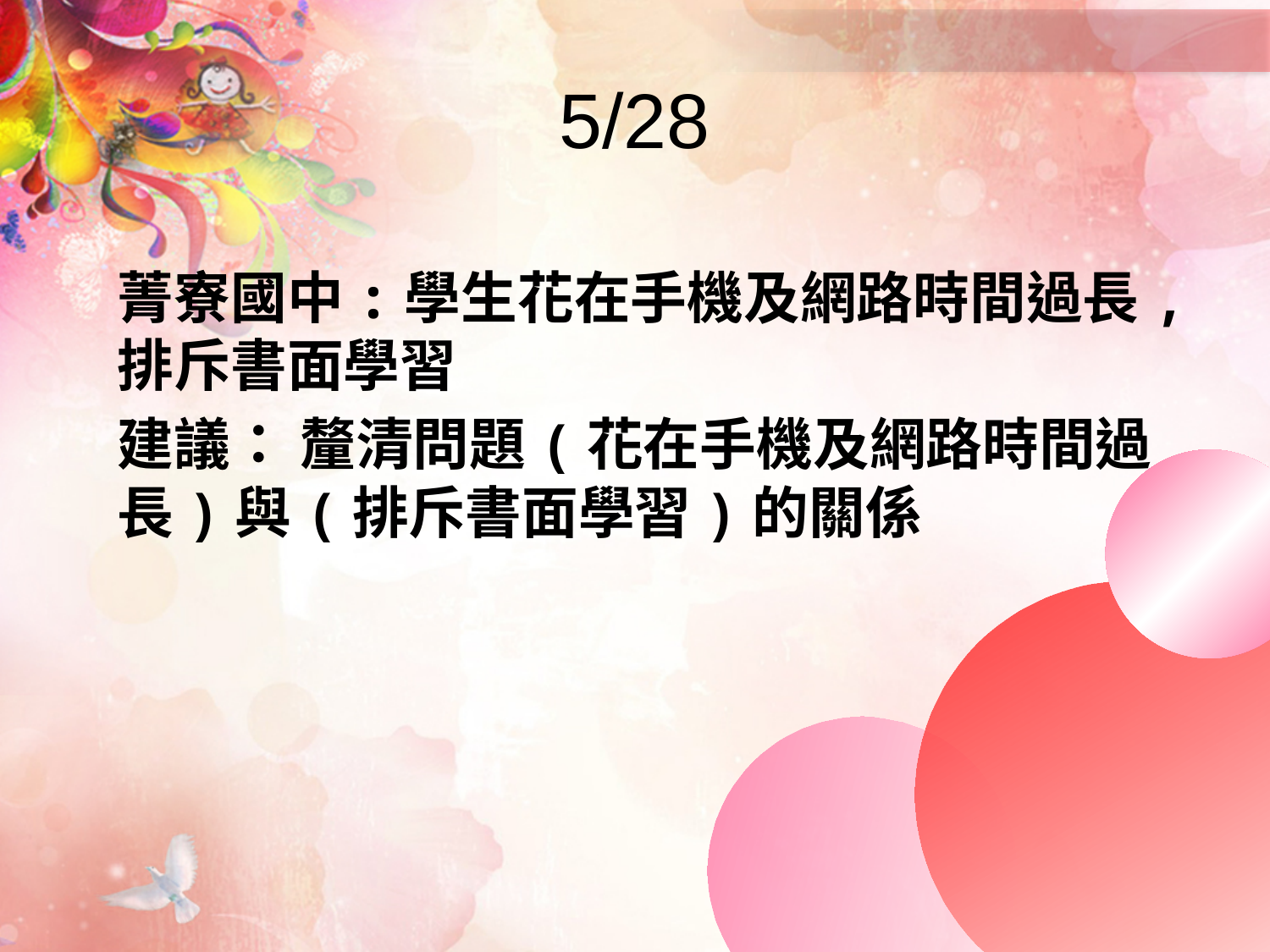

# 5/28
菁寮國中:學生花在手機及網路時間過長,排斥書面學習
建議： 釐清問題(花在手機及網路時間過長)與(排斥書面學習)的關係